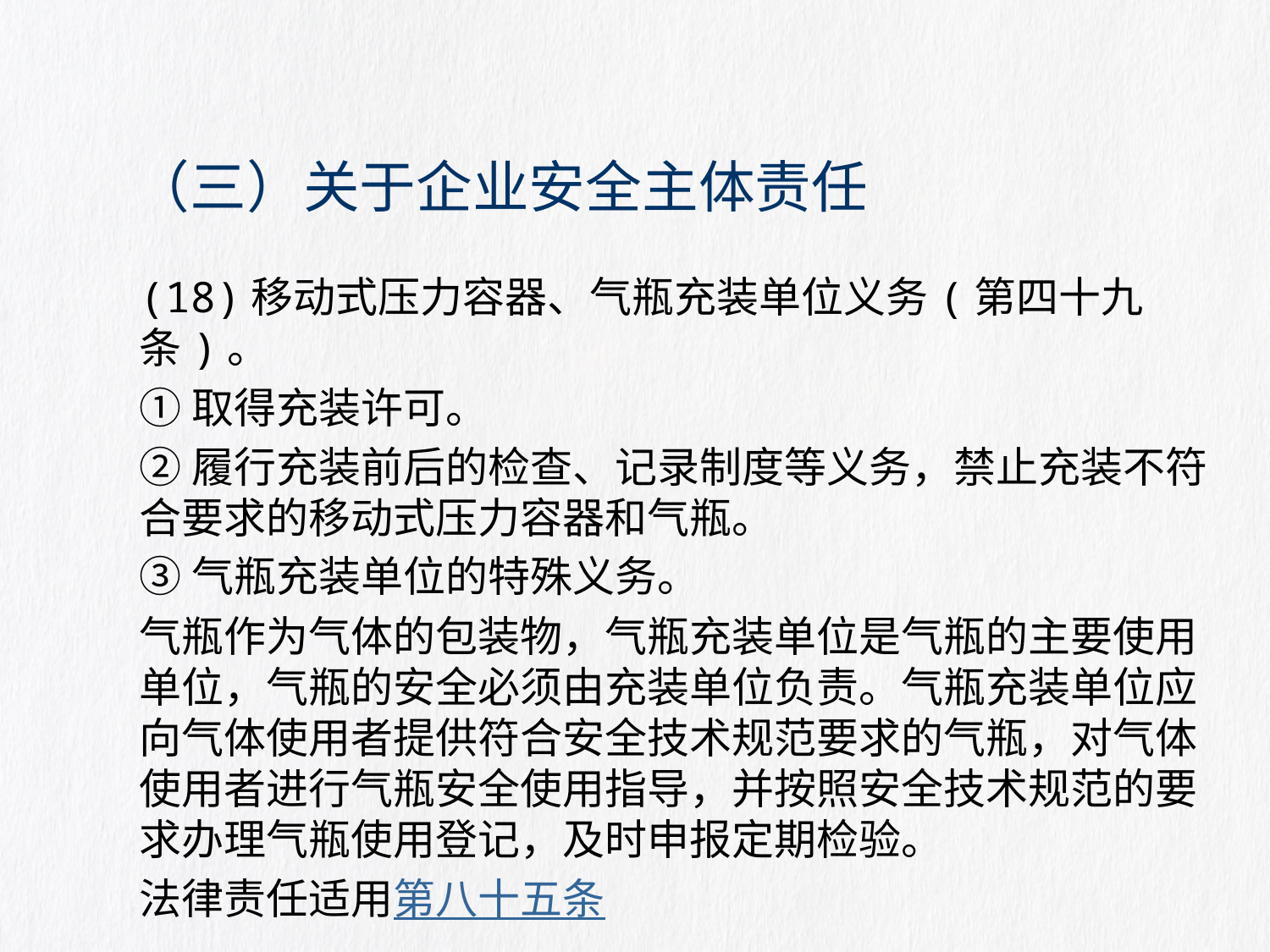

# （三）关于企业安全主体责任
(18)移动式压力容器、气瓶充装单位义务(第四十九条)。
①取得充装许可。
②履行充装前后的检查、记录制度等义务，禁止充装不符合要求的移动式压力容器和气瓶。
③气瓶充装单位的特殊义务。
气瓶作为气体的包装物，气瓶充装单位是气瓶的主要使用单位，气瓶的安全必须由充装单位负责。气瓶充装单位应向气体使用者提供符合安全技术规范要求的气瓶，对气体使用者进行气瓶安全使用指导，并按照安全技术规范的要求办理气瓶使用登记，及时申报定期检验。
法律责任适用第八十五条
43